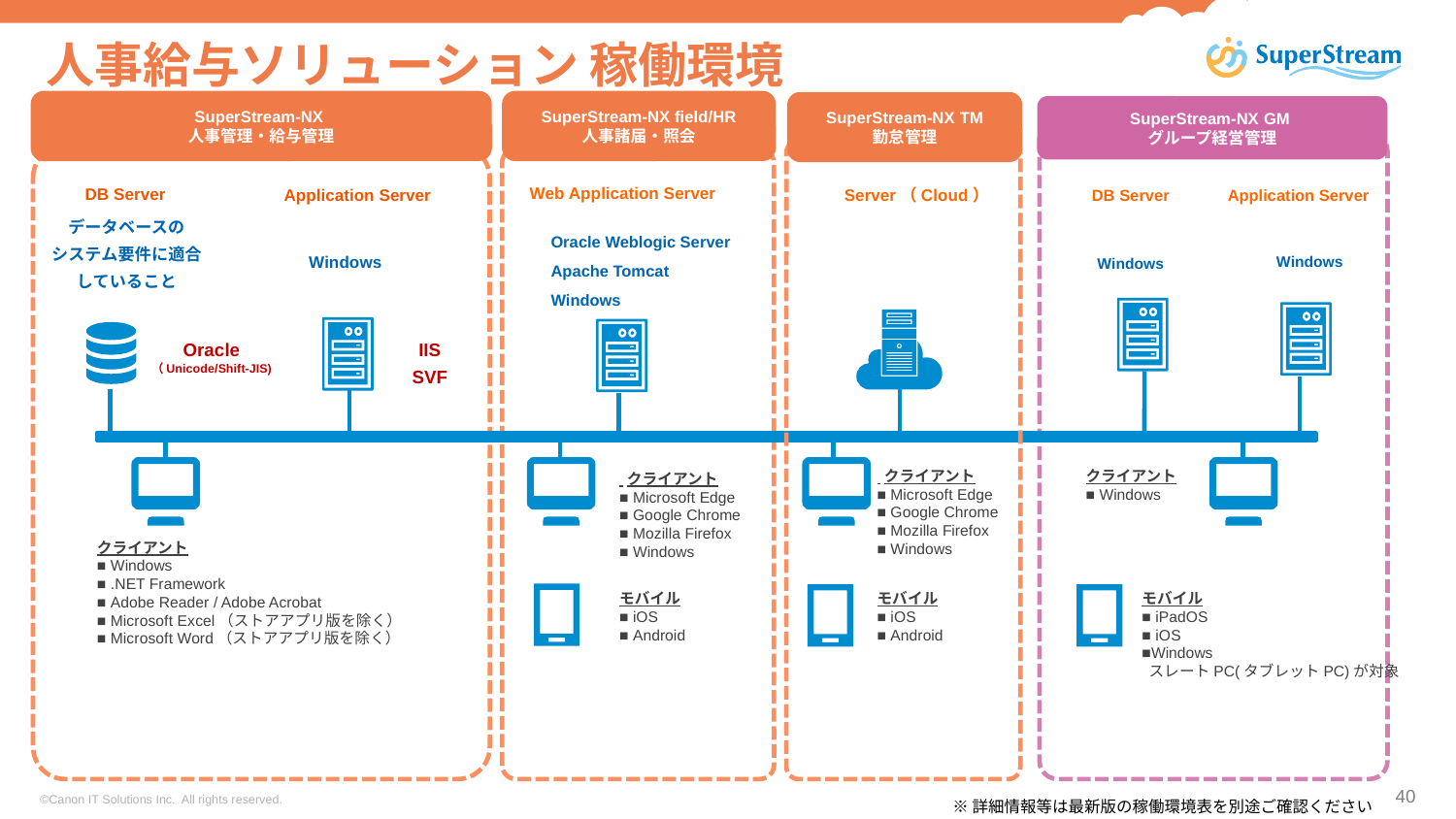

# 人事給与ソリューション 稼働環境
SuperStream-NX
人事管理・給与管理
SuperStream-NX field/HR
人事諸届・照会
SuperStream-NX TM
勤怠管理
SuperStream-NX GM
グループ経営管理

Web Application Server
DB Server
　　Server（Cloud）
Application Server
Application Server
DB Server

Windows

データベースの
システム要件に適合
していること
Oracle Weblogic Server
Apache Tomcat
Windows

Windows

Windows

IIS
SVF
Oracle
（Unicode/Shift-JIS)

 クライアント
■ Microsoft Edge
■ Google Chrome
■ Mozilla Firefox
■ Windows
クライアント
■ Windows

 クライアント
■ Microsoft Edge
■ Google Chrome
■ Mozilla Firefox
■ Windows
クライアント
■ Windows
■ .NET Framework
■ Adobe Reader / Adobe Acrobat
■ Microsoft Excel（ストアアプリ版を除く）
■ Microsoft Word（ストアアプリ版を除く）

モバイル
■ iOS
■ Android
モバイル
■ iOS
■ Android

モバイル
■ iPadOS
■ iOS
■Windows
 スレートPC(タブレットPC)が対象
©Canon IT Solutions Inc.  All rights reserved.
40
※詳細情報等は最新版の稼働環境表を別途ご確認ください